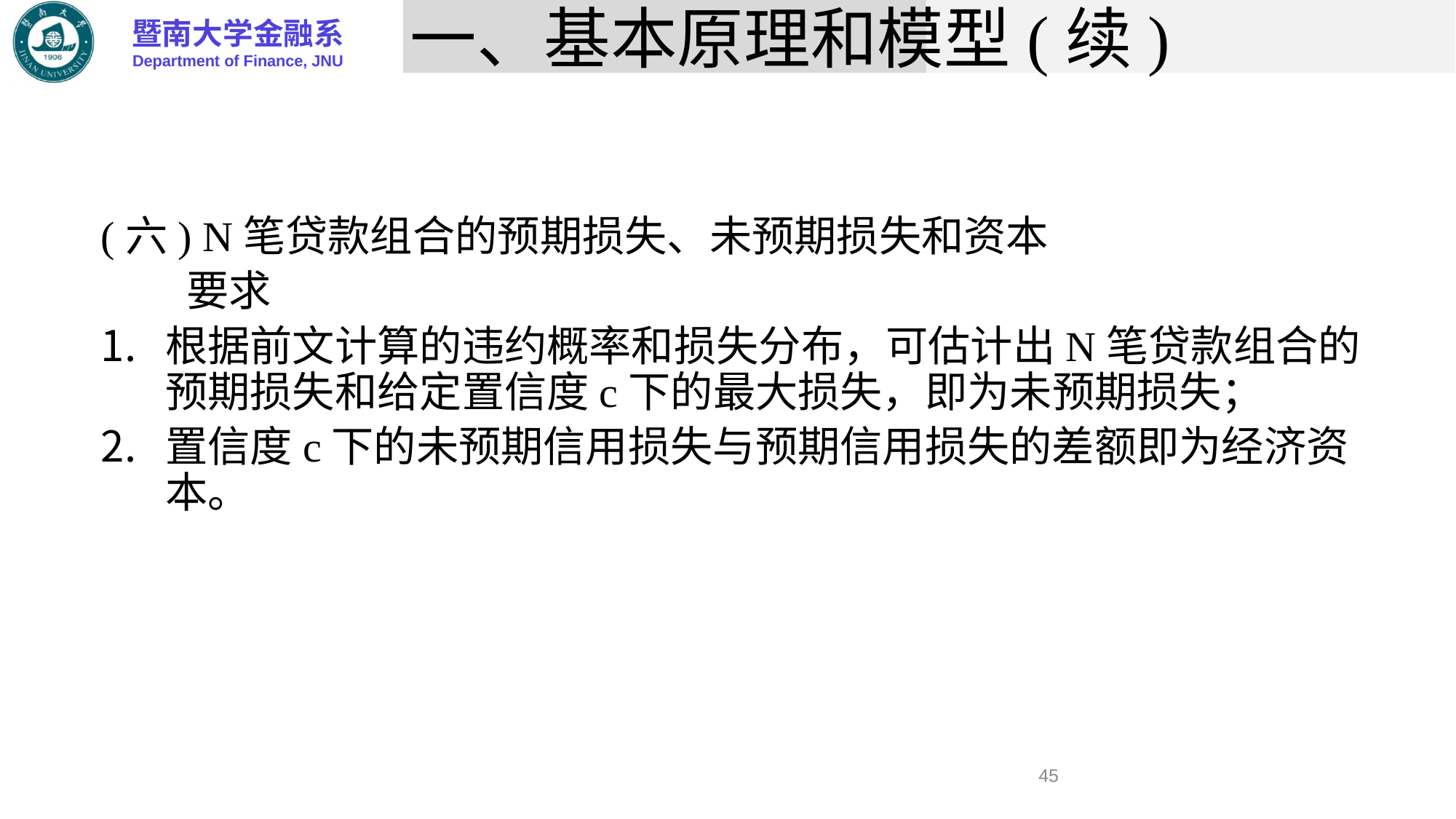

# 一、基本原理和模型(续)
(六) N笔贷款组合的预期损失、未预期损失和资本
        要求
根据前文计算的违约概率和损失分布，可估计出N笔贷款组合的预期损失和给定置信度c下的最大损失，即为未预期损失；
置信度c下的未预期信用损失与预期信用损失的差额即为经济资本。
45